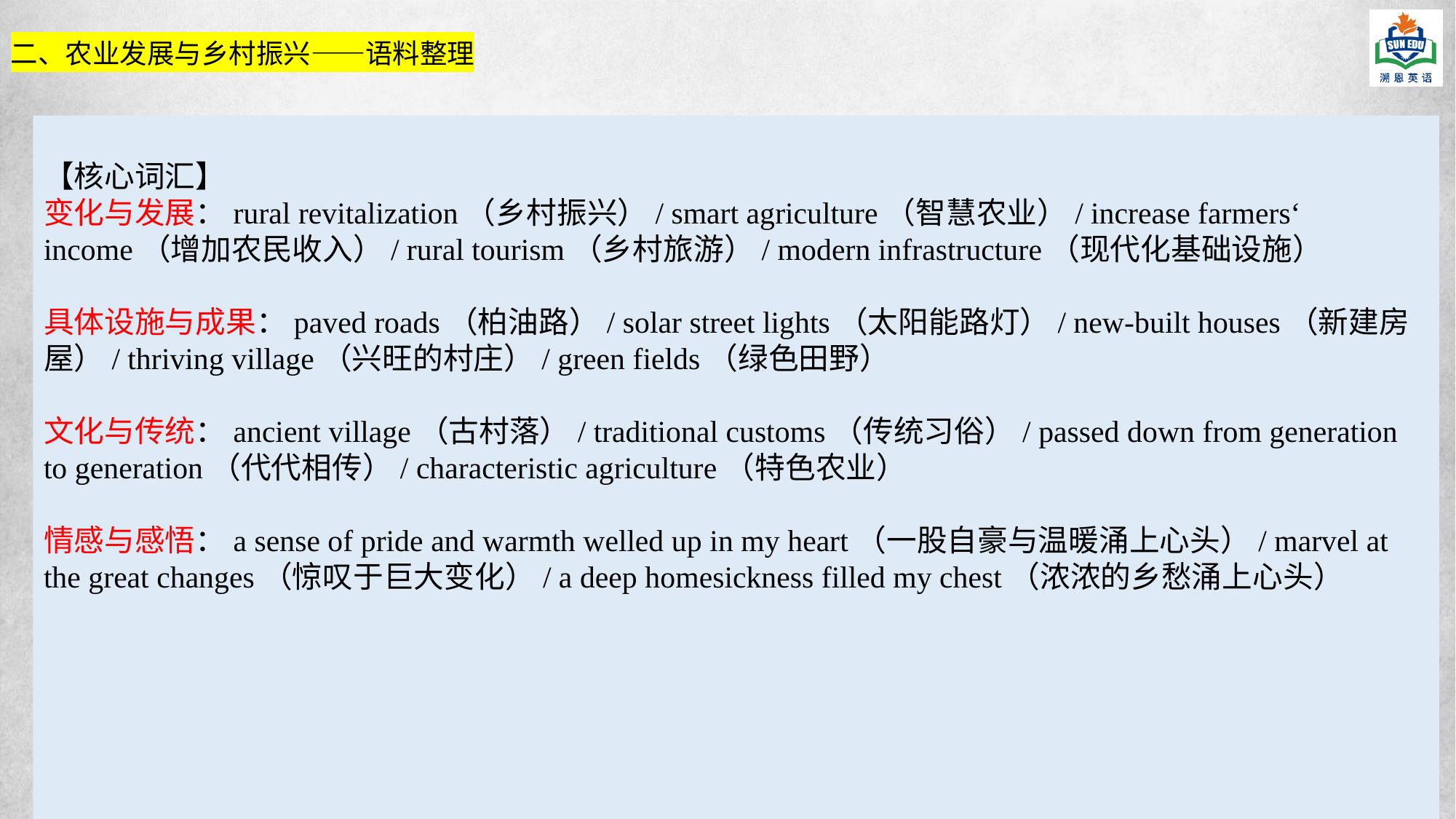

二、农业发展与乡村振兴——语料整理

【核心词汇】
变化与发展：rural revitalization（乡村振兴）/ smart agriculture（智慧农业）/ increase farmers‘ income（增加农民收入）/ rural tourism（乡村旅游）/ modern infrastructure（现代化基础设施）

具体设施与成果：paved roads（柏油路）/ solar street lights（太阳能路灯）/ new-built houses（新建房屋）/ thriving village（兴旺的村庄）/ green fields（绿色田野）

文化与传统：ancient village（古村落）/ traditional customs（传统习俗）/ passed down from generation to generation（代代相传）/ characteristic agriculture（特色农业）

情感与感悟：a sense of pride and warmth welled up in my heart（一股自豪与温暖涌上心头）/ marvel at the great changes（惊叹于巨大变化）/ a deep homesickness filled my chest（浓浓的乡愁涌上心头）